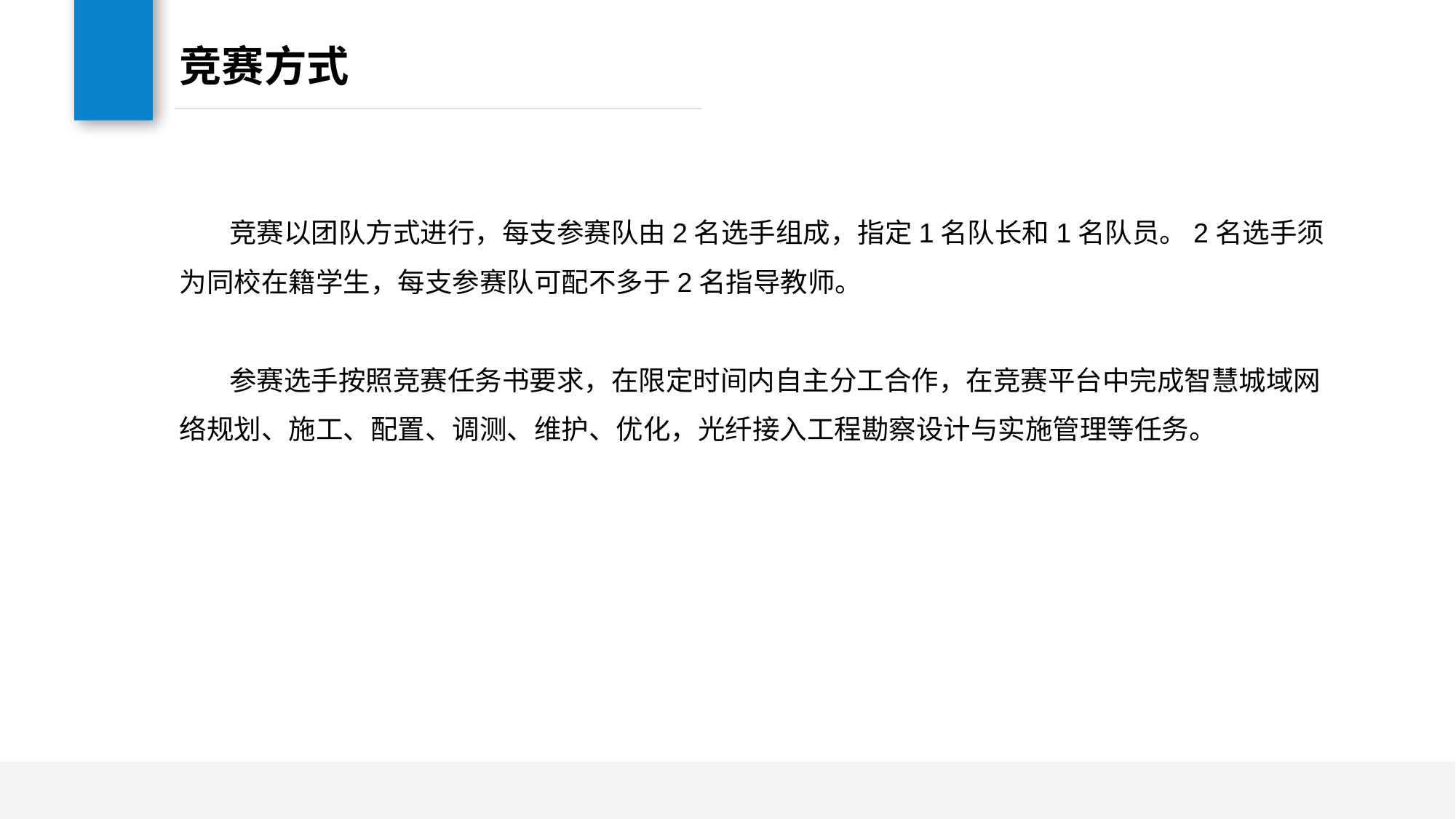

# 竞赛方式
       竞赛以团队方式进行，每支参赛队由2名选手组成，指定1名队长和1名队员。2名选手须为同校在籍学生，每支参赛队可配不多于2名指导教师。

       参赛选手按照竞赛任务书要求，在限定时间内自主分工合作，在竞赛平台中完成智慧城域网络规划、施工、配置、调测、维护、优化，光纤接入工程勘察设计与实施管理等任务。